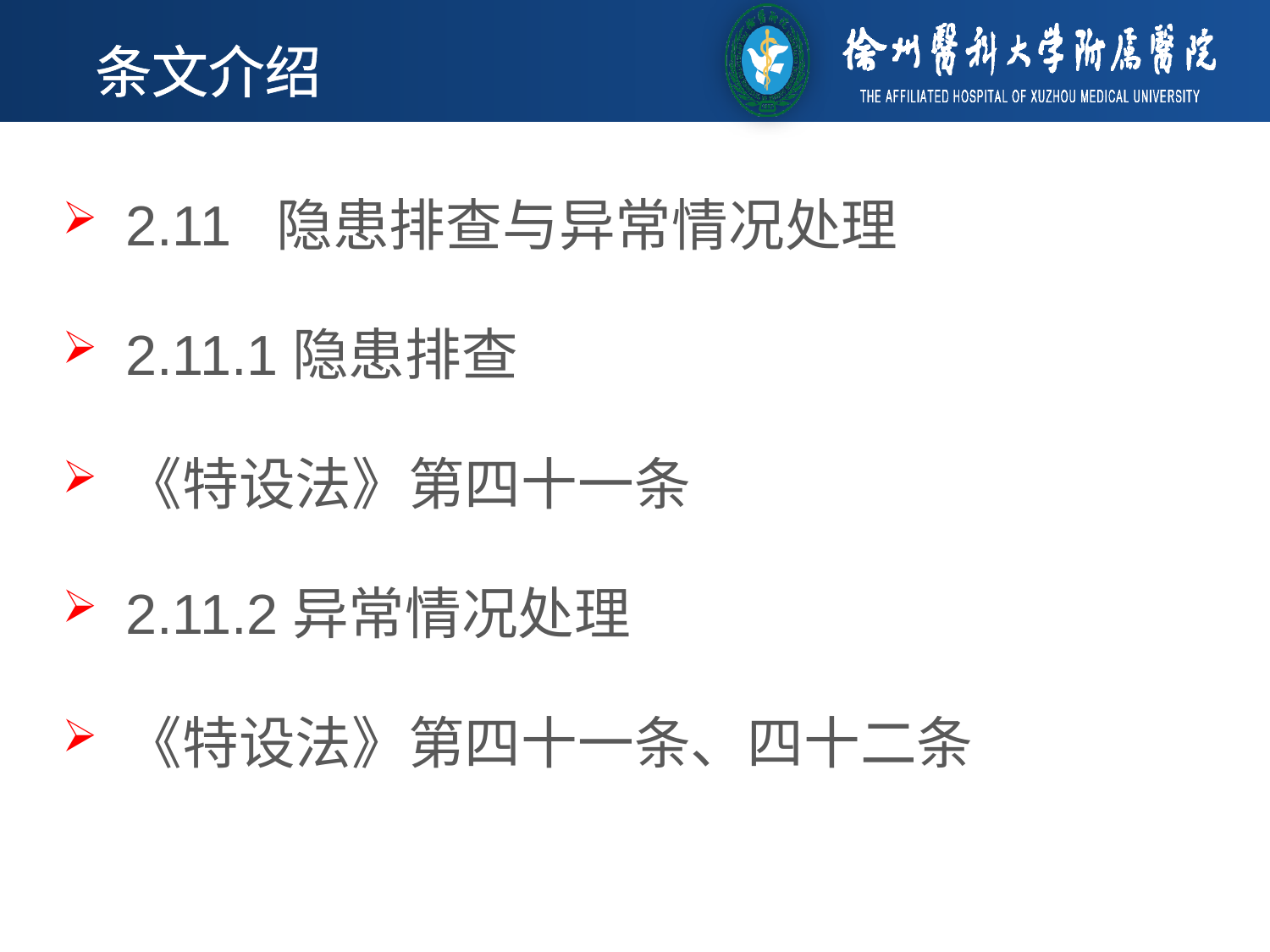

条文介绍

2.11  隐患排查与异常情况处理
2.11.1隐患排查
《特设法》第四十一条
2.11.2异常情况处理
《特设法》第四十一条、四十二条